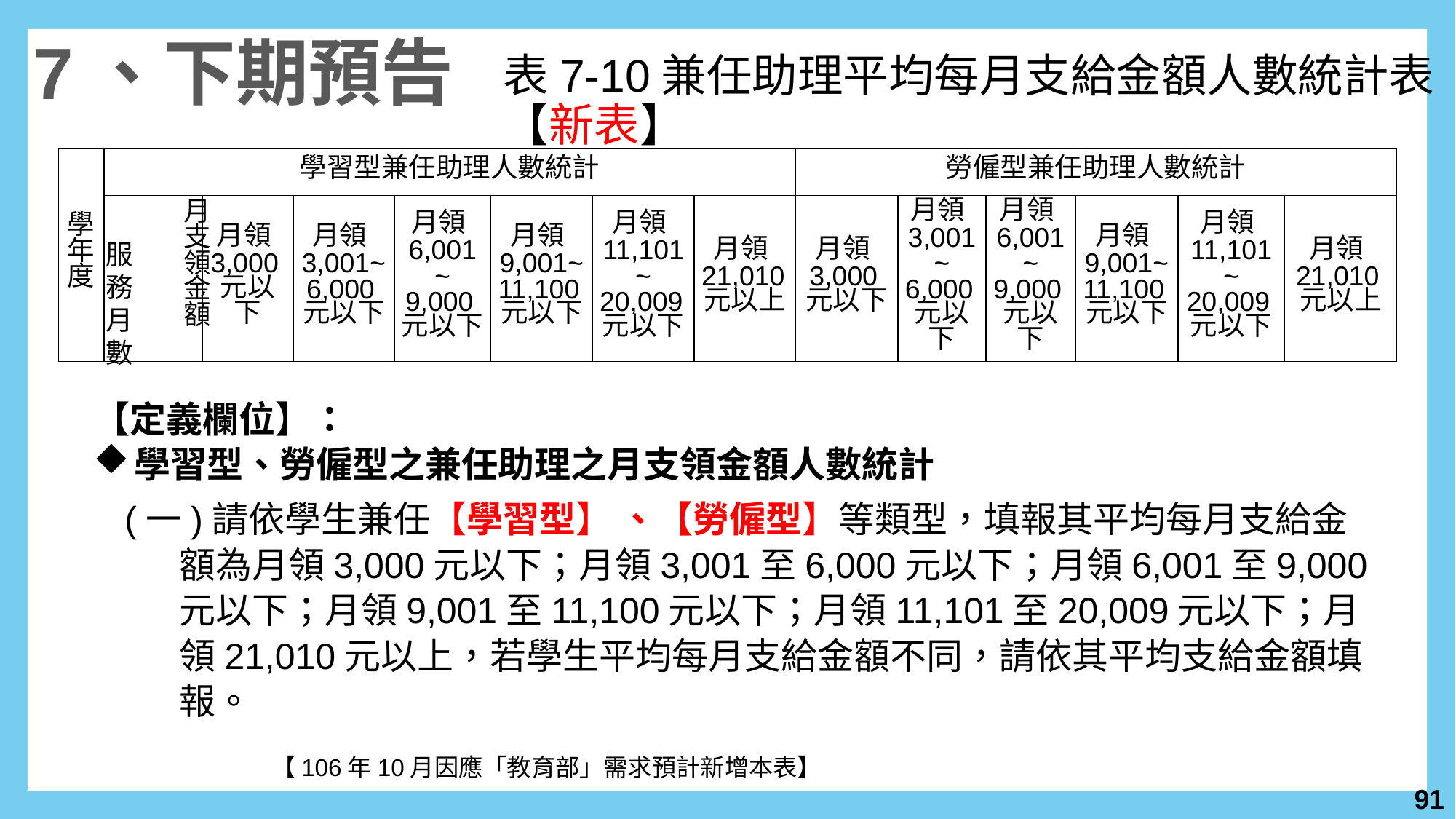

7、下期預告
表7-10兼任助理平均每月支給金額人數統計表【新表】

| 學年度 | 學習型兼任助理人數統計 |  |  |  |  |  |  | 勞僱型兼任助理人數統計 |  |  |  |  |  |
| --- | --- | --- | --- | --- | --- | --- | --- | --- | --- | --- | --- | --- | --- |
|  |  | 月領3,000元以下 | 月領3,001~ 6,000元以下 | 月領6,001~ 9,000元以下 | 月領9,001~ 11,100元以下 | 月領11,101~ 20,009元以下 | 月領21,010元以上 | 月領3,000元以下 | 月領3,001~ 6,000元以下 | 月領6,001~ 9,000元以下 | 月領9,001~ 11,100元以下 | 月領11,101~ 20,009元以下 | 月領21,010元以上 |
月支領金額
服務月數
【定義欄位】：
學習型、勞僱型之兼任助理之月支領金額人數統計
(一)請依學生兼任【學習型】 、【勞僱型】等類型，填報其平均每月支給金額為月領3,000元以下；月領3,001至6,000元以下；月領6,001至9,000元以下；月領9,001至11,100元以下；月領11,101至20,009元以下；月領21,010元以上，若學生平均每月支給金額不同，請依其平均支給金額填報。
	【106年10月因應「教育部」需求預計新增本表】

91